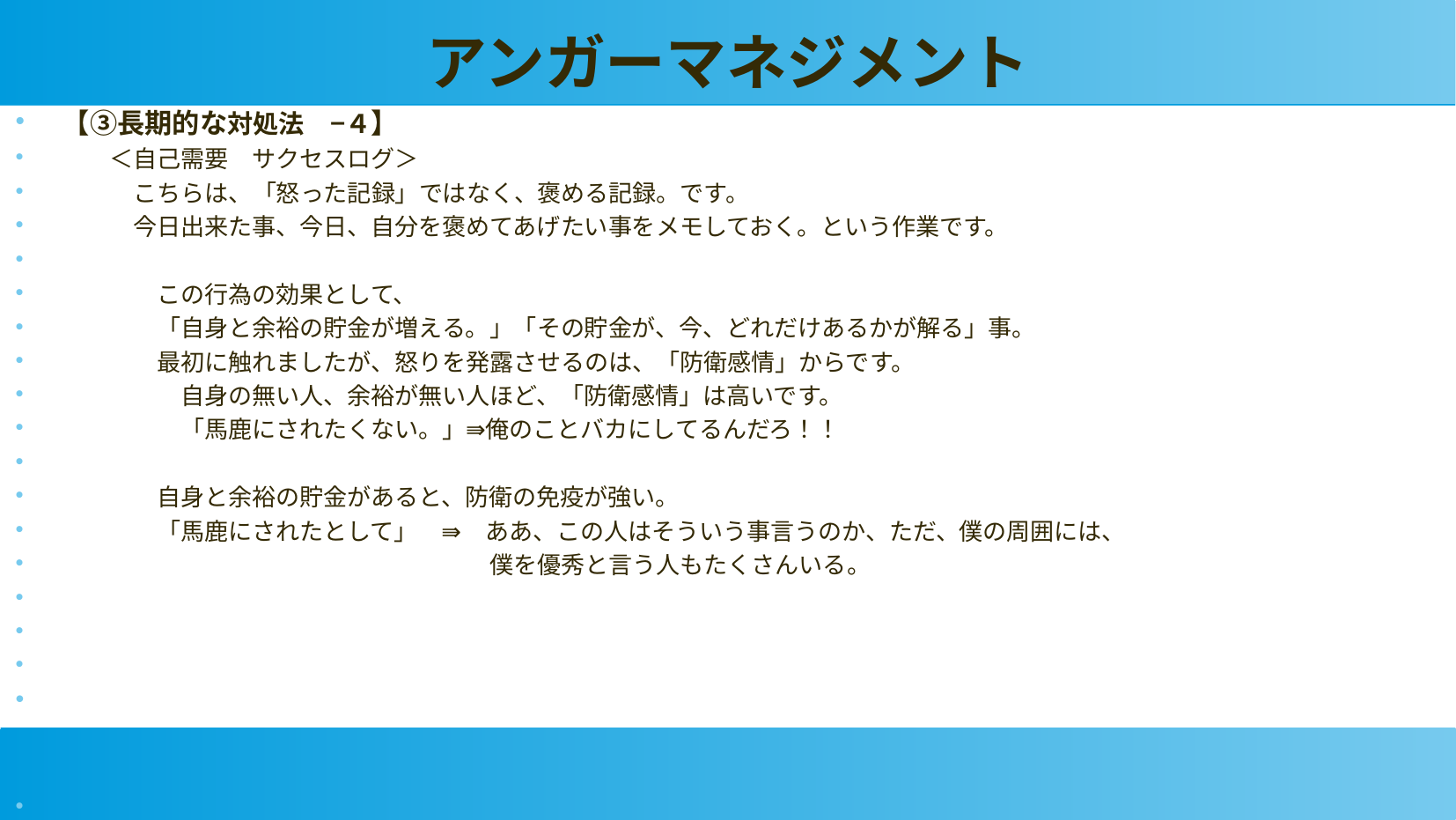

アンガーマネジメント
【③長期的な対処法　−４】
　　＜自己需要　サクセスログ＞
　　　こちらは、「怒った記録」ではなく、褒める記録。です。
　　　今日出来た事、今日、自分を褒めてあげたい事をメモしておく。という作業です。

　　　　この行為の効果として、
　　　　「自身と余裕の貯金が増える。」「その貯金が、今、どれだけあるかが解る」事。
　　　　最初に触れましたが、怒りを発露させるのは、「防衛感情」からです。
　　　　　自身の無い人、余裕が無い人ほど、「防衛感情」は高いです。
　　　　　「馬鹿にされたくない。」⇛俺のことバカにしてるんだろ！！

　　　　自身と余裕の貯金があると、防衛の免疫が強い。
　　　　「馬鹿にされたとして」　⇛　ああ、この人はそういう事言うのか、ただ、僕の周囲には、
　　　　　　　　　　　　　　　　　　僕を優秀と言う人もたくさんいる。